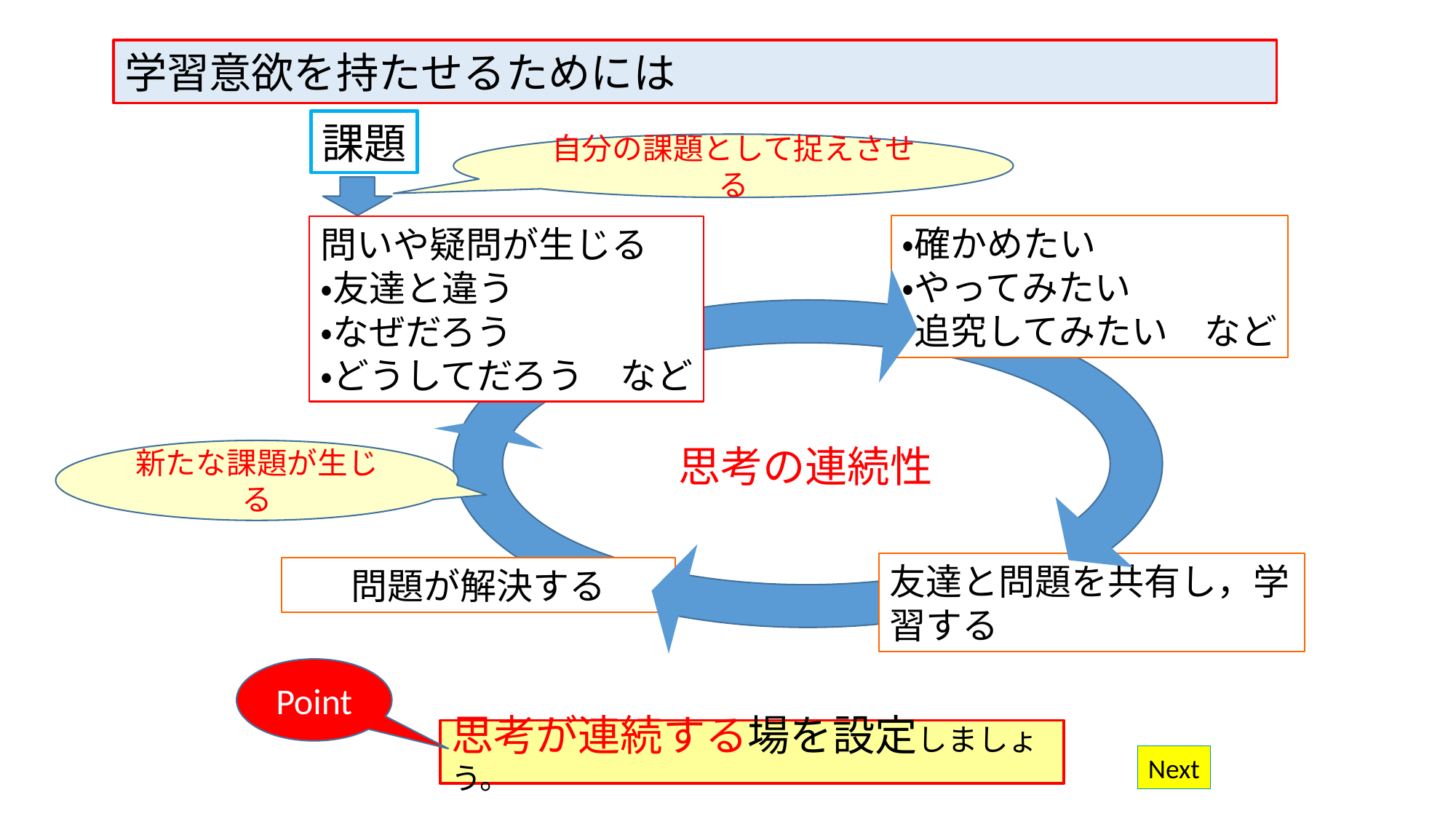

学習意欲を持たせるためには
課題
自分の課題として捉えさせる

・確かめたい
・やってみたい
・追究してみたい　など
問いや疑問が生じる
・友達と違う
・なぜだろう
・どうしてだろう　など

思考の連続性

友達と問題を共有し，学習する
問題が解決する

新たな課題が生じる
Point
思考が連続する場を設定しましょう。
Next